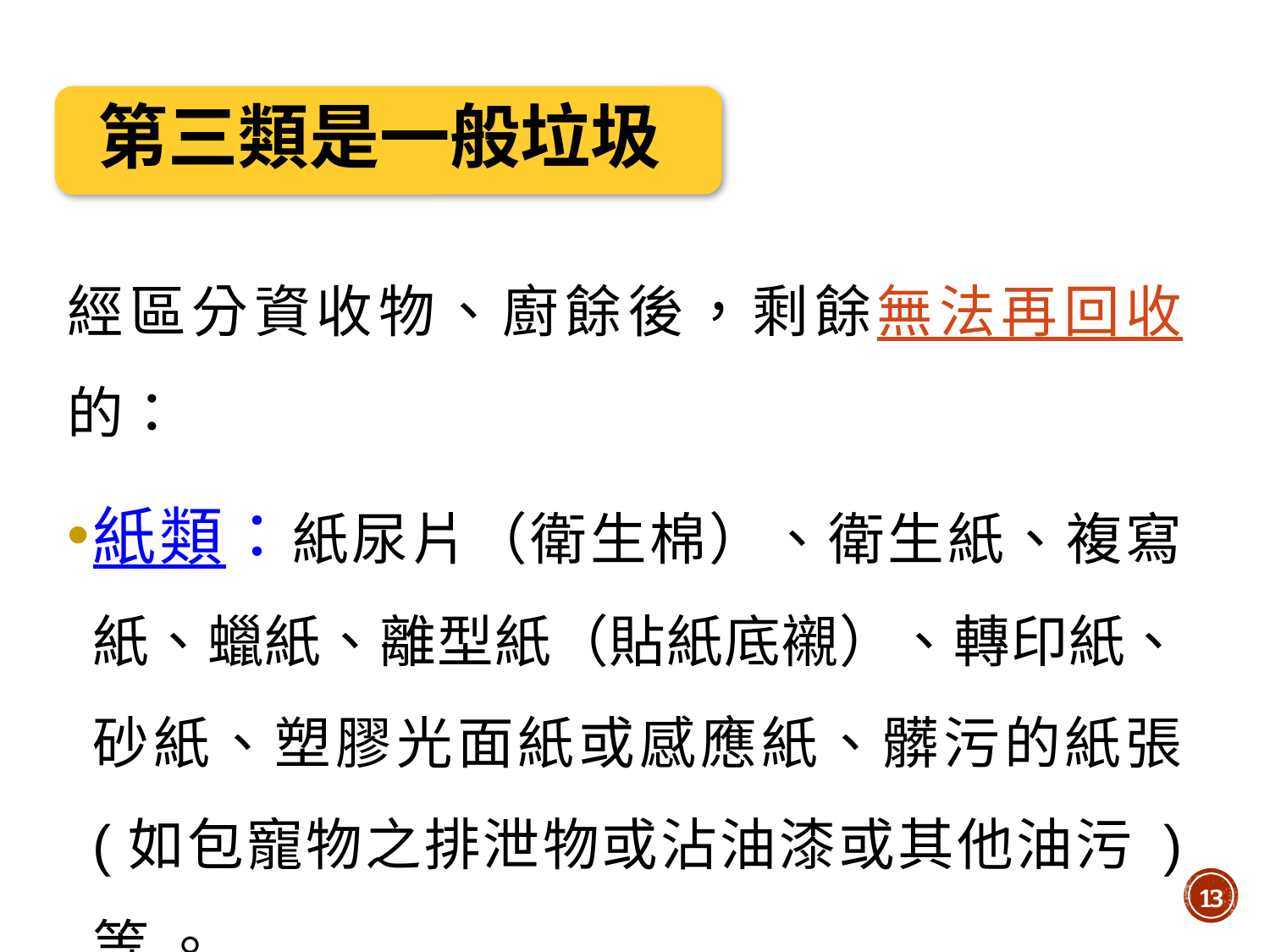

第三類是一般垃圾
經區分資收物、廚餘後，剩餘無法再回收的：
紙類：紙尿片（衛生棉）、衛生紙、複寫紙、蠟紙、離型紙（貼紙底襯）、轉印紙、砂紙、塑膠光面紙或感應紙、髒污的紙張 (如包寵物之排泄物或沾油漆或其他油污 ) 等 。

13